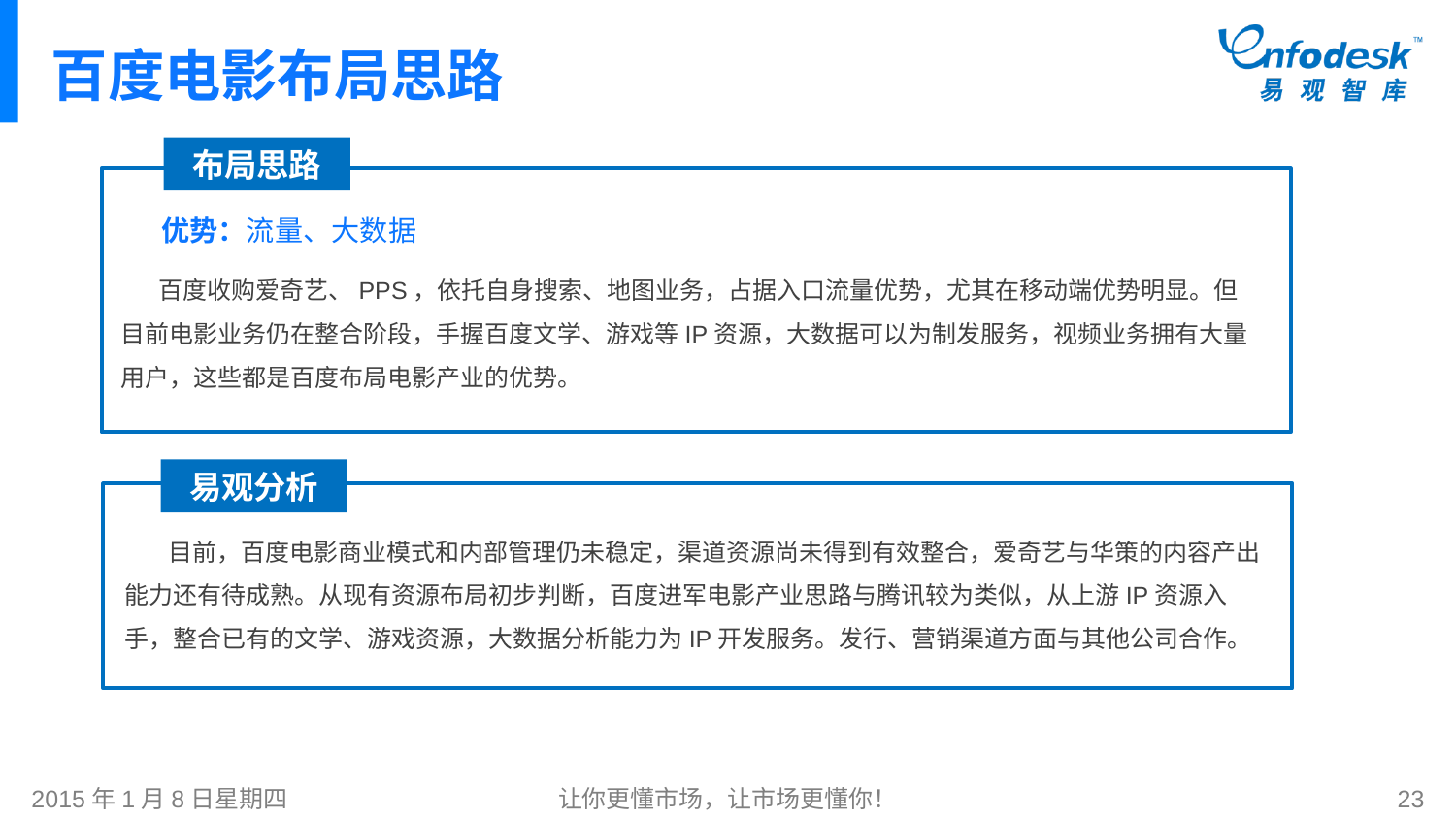

# 百度电影布局思路
布局思路

优势：流量、大数据
      百度收购爱奇艺、PPS，依托自身搜索、地图业务，占据入口流量优势，尤其在移动端优势明显。但目前电影业务仍在整合阶段，手握百度文学、游戏等IP资源，大数据可以为制发服务，视频业务拥有大量用户，这些都是百度布局电影产业的优势。
易观分析

       目前，百度电影商业模式和内部管理仍未稳定，渠道资源尚未得到有效整合，爱奇艺与华策的内容产出能力还有待成熟。从现有资源布局初步判断，百度进军电影产业思路与腾讯较为类似，从上游IP资源入手，整合已有的文学、游戏资源，大数据分析能力为IP开发服务。发行、营销渠道方面与其他公司合作。
2015年1月8日星期四
让你更懂市场，让市场更懂你！
23